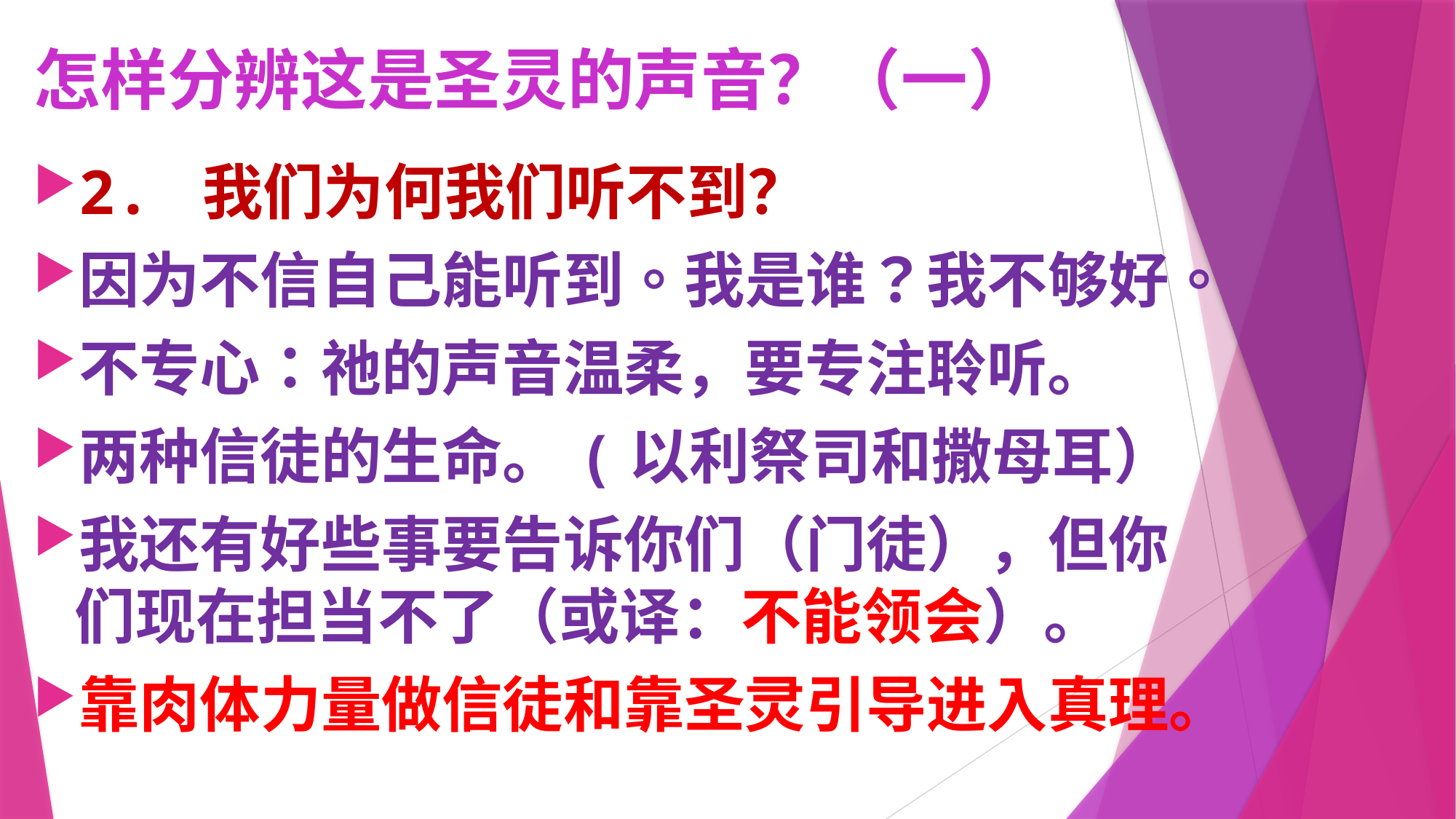

# 怎样分辨这是圣灵的声音？（一）
2. 我们为何我们听不到？
因为不信自己能听到。我是谁？我不够好。
不专心：祂的声音温柔，要专注聆听。
两种信徒的生命。(以利祭司和撒母耳）
我还有好些事要告诉你们（门徒），但你们现在担当不了（或译：不能领会）。
靠肉体力量做信徒和靠圣灵引导进入真理。